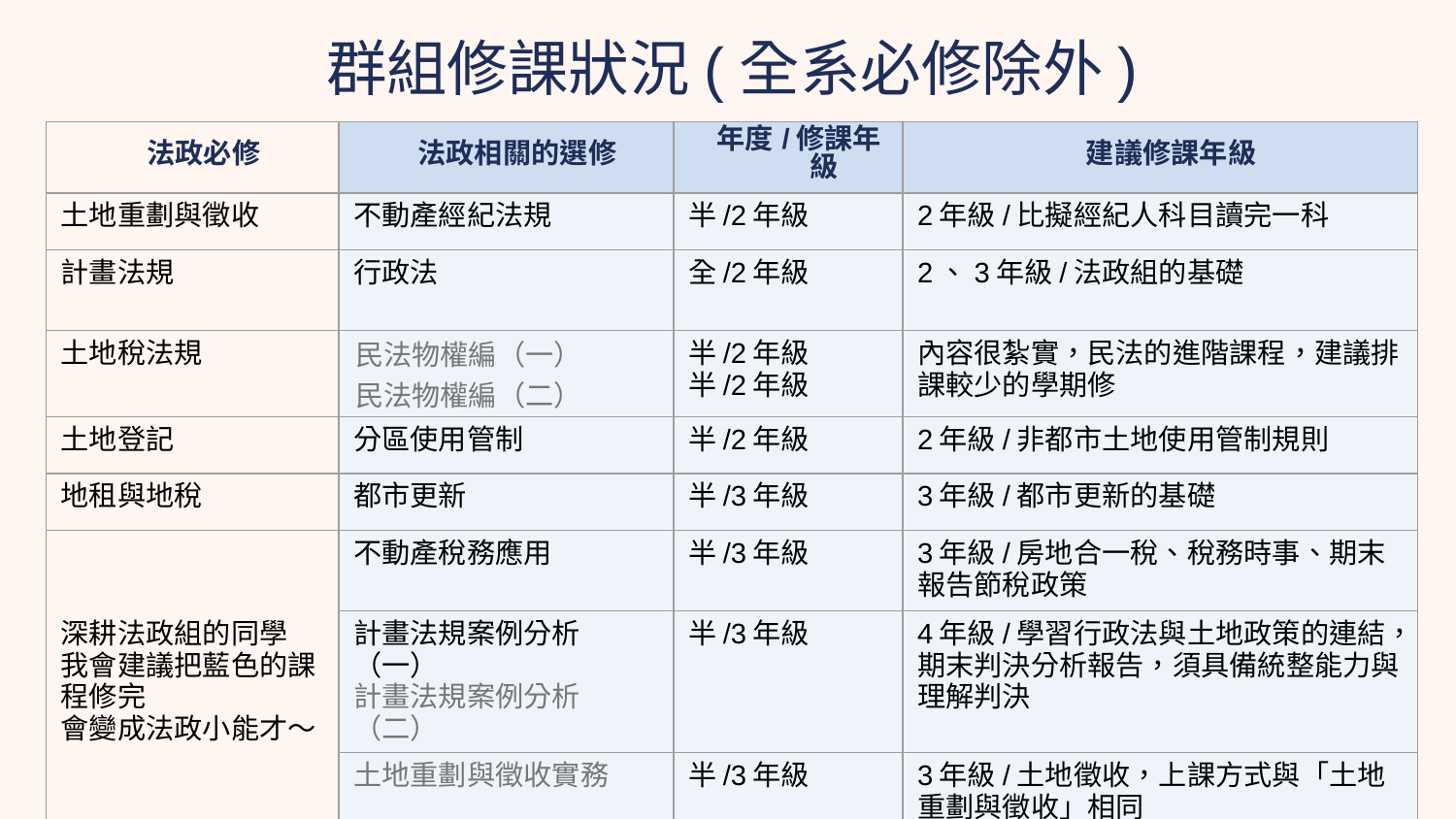

# 群組修課狀況(全系必修除外)
| 法政必修 | 法政相關的選修 | 年度/修課年級 | 建議修課年級 |
| --- | --- | --- | --- |
| 土地重劃與徵收 | 不動產經紀法規 | 半/2年級 | 2年級/比擬經紀人科目讀完一科 |
| 計畫法規 | 行政法 | 全/2年級 | 2、3年級/法政組的基礎 |
| 土地稅法規 | 民法物權編（一）  民法物權編（二） | 半/2年級 半/2年級 | 內容很紮實，民法的進階課程，建議排課較少的學期修 |
| 土地登記 | 分區使用管制 | 半/2年級 | 2年級/非都市土地使用管制規則 |
| 地租與地稅 | 都市更新 | 半/3年級 | 3年級/都市更新的基礎 |
| 深耕法政組的同學 我會建議把藍色的課程修完 會變成法政小能才～ | 不動產稅務應用 | 半/3年級 | 3年級/房地合一稅、稅務時事、期末報告節稅政策 |
|  | 計畫法規案例分析（一） 計畫法規案例分析（二） | 半/3年級 | 4年級/學習行政法與土地政策的連結，期末判決分析報告，須具備統整能力與理解判決 |
|  | 土地重劃與徵收實務 | 半/3年級 | 3年級/土地徵收，上課方式與「土地重劃與徵收」相同 |